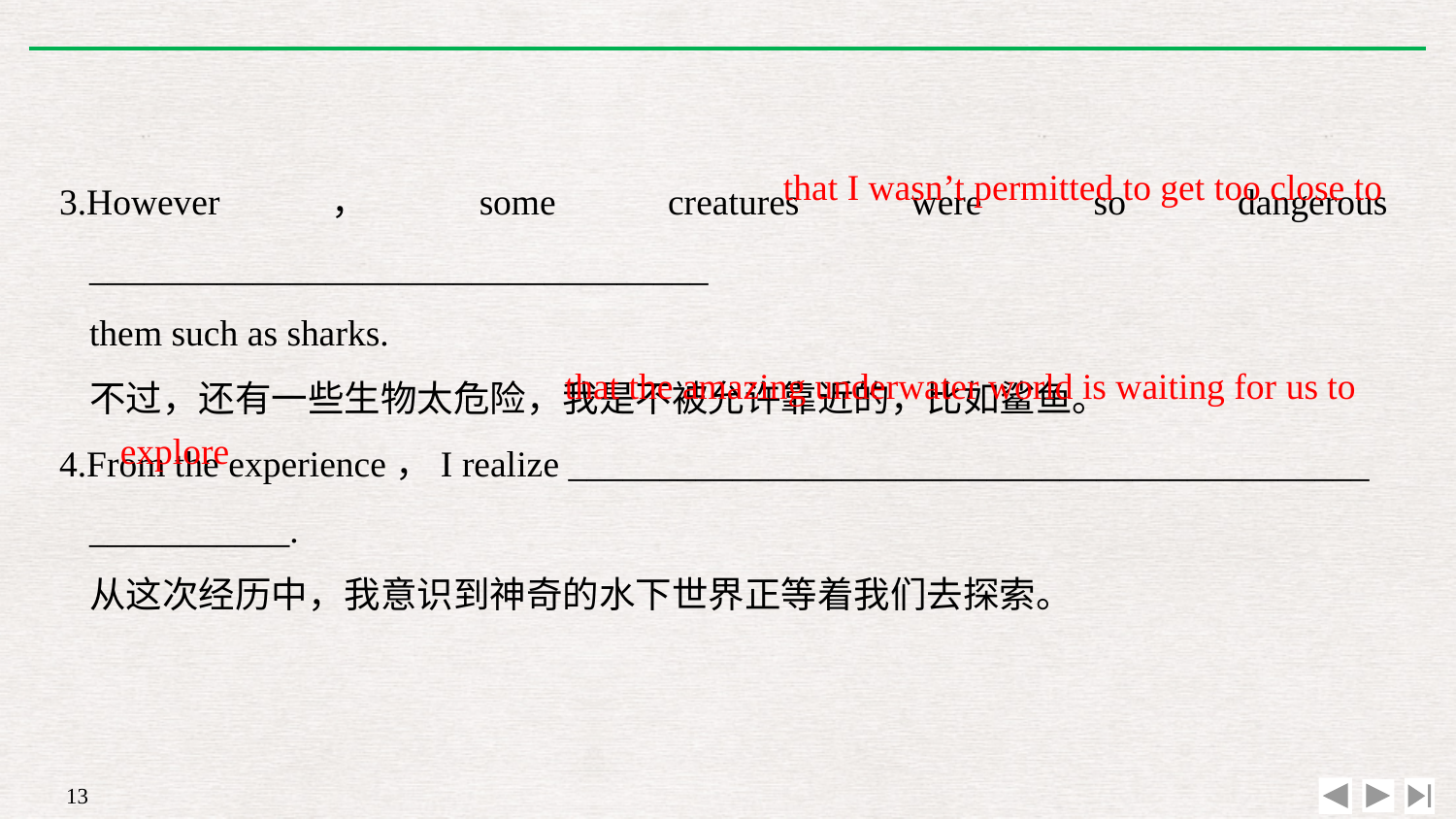

3.However，some creatures were so dangerous __________________________________
	them such as sharks.
	不过，还有一些生物太危险，我是不被允许靠近的，比如鲨鱼。
4.From the experience，I realize ____________________________________________
	___________.
	从这次经历中，我意识到神奇的水下世界正等着我们去探索。
that I wasn’t permitted to get too close to
that the amazing underwater world is waiting for us to
explore